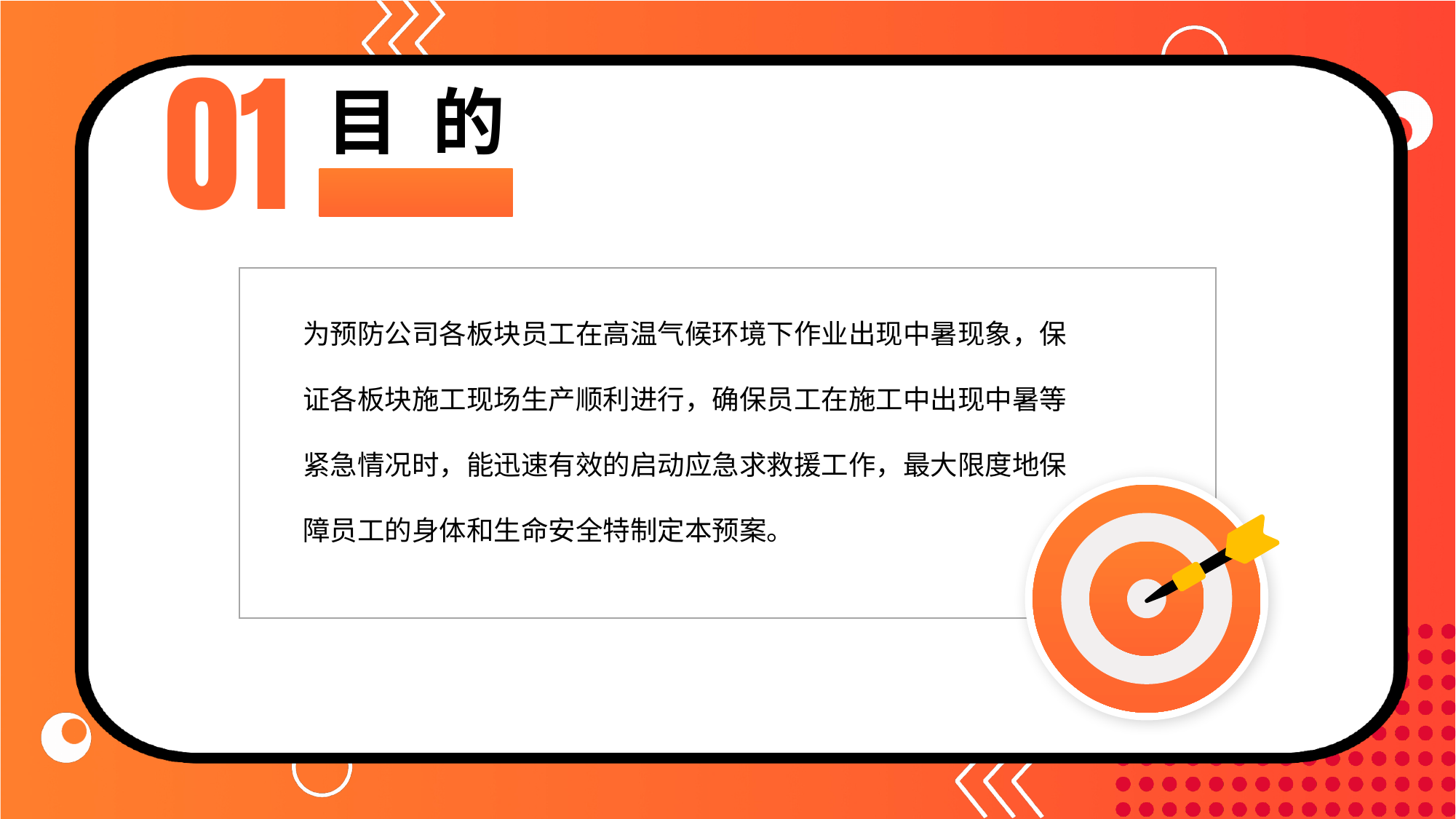

01
目  的

为预防公司各板块员工在高温气候环境下作业出现中暑现象，保证各板块施工现场生产顺利进行，确保员工在施工中出现中暑等紧急情况时，能迅速有效的启动应急求救援工作，最大限度地保障员工的身体和生命安全特制定本预案。